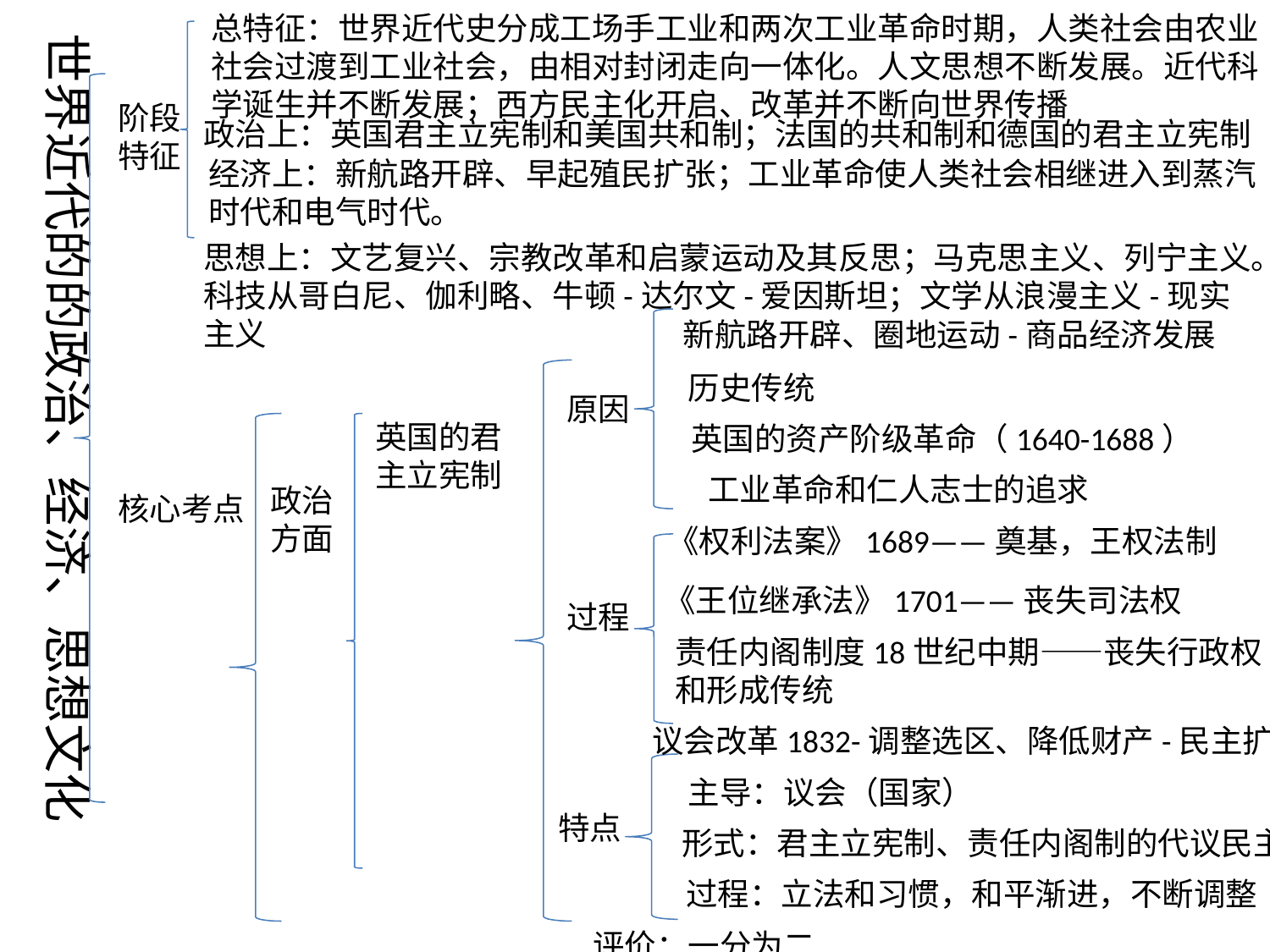

总特征：世界近代史分成工场手工业和两次工业革命时期，人类社会由农业社会过渡到工业社会，由相对封闭走向一体化。人文思想不断发展。近代科学诞生并不断发展；西方民主化开启、改革并不断向世界传播
世界近代的的政治、经济、思想文化

阶段
特征
政治上：英国君主立宪制和美国共和制；法国的共和制和德国的君主立宪制
经济上：新航路开辟、早起殖民扩张；工业革命使人类社会相继进入到蒸汽时代和电气时代。
思想上：文艺复兴、宗教改革和启蒙运动及其反思；马克思主义、列宁主义。科技从哥白尼、伽利略、牛顿-达尔文-爱因斯坦；文学从浪漫主义-现实主义

新航路开辟、圈地运动-商品经济发展

历史传统
原因
英国的君
主立宪制
英国的资产阶级革命（1640-1688）

工业革命和仁人志士的追求
政治
方面
核心考点
《权利法案》1689——奠基，王权法制

《王位继承法》1701——丧失司法权
过程
责任内阁制度18世纪中期——丧失行政权
和形成传统
议会改革1832-调整选区、降低财产-民主扩大

主导：议会（国家）
特点
形式：君主立宪制、责任内阁制的代议民主
过程：立法和习惯，和平渐进，不断调整
评价：一分为二